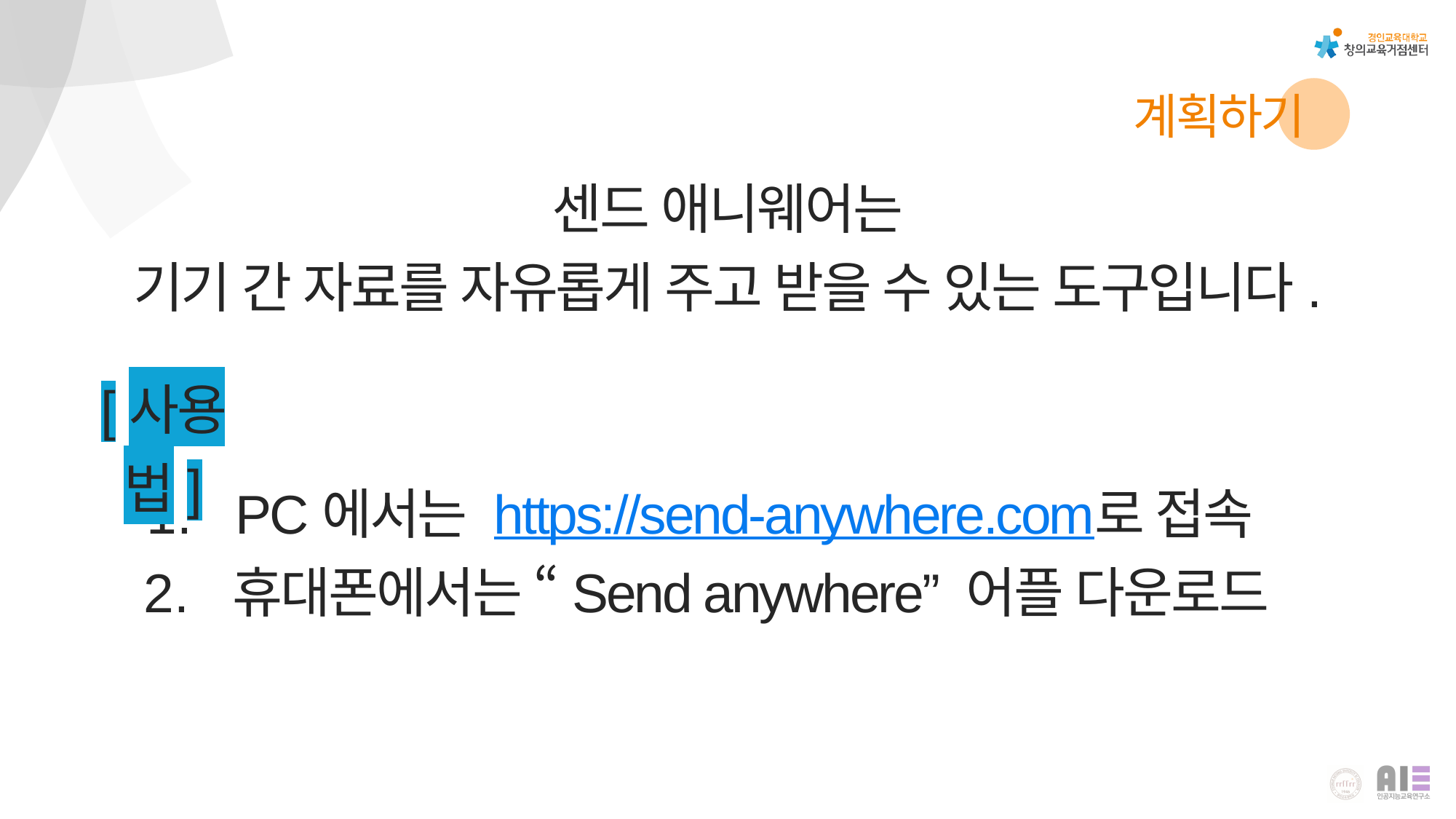

계획하기

센드 애니웨어는
기기 간 자료를 자유롭게 주고 받을 수 있는 도구입니다.

[사용법]
PC에서는 https://send-anywhere.com로 접속
휴대폰에서는 “Send anywhere” 어플 다운로드